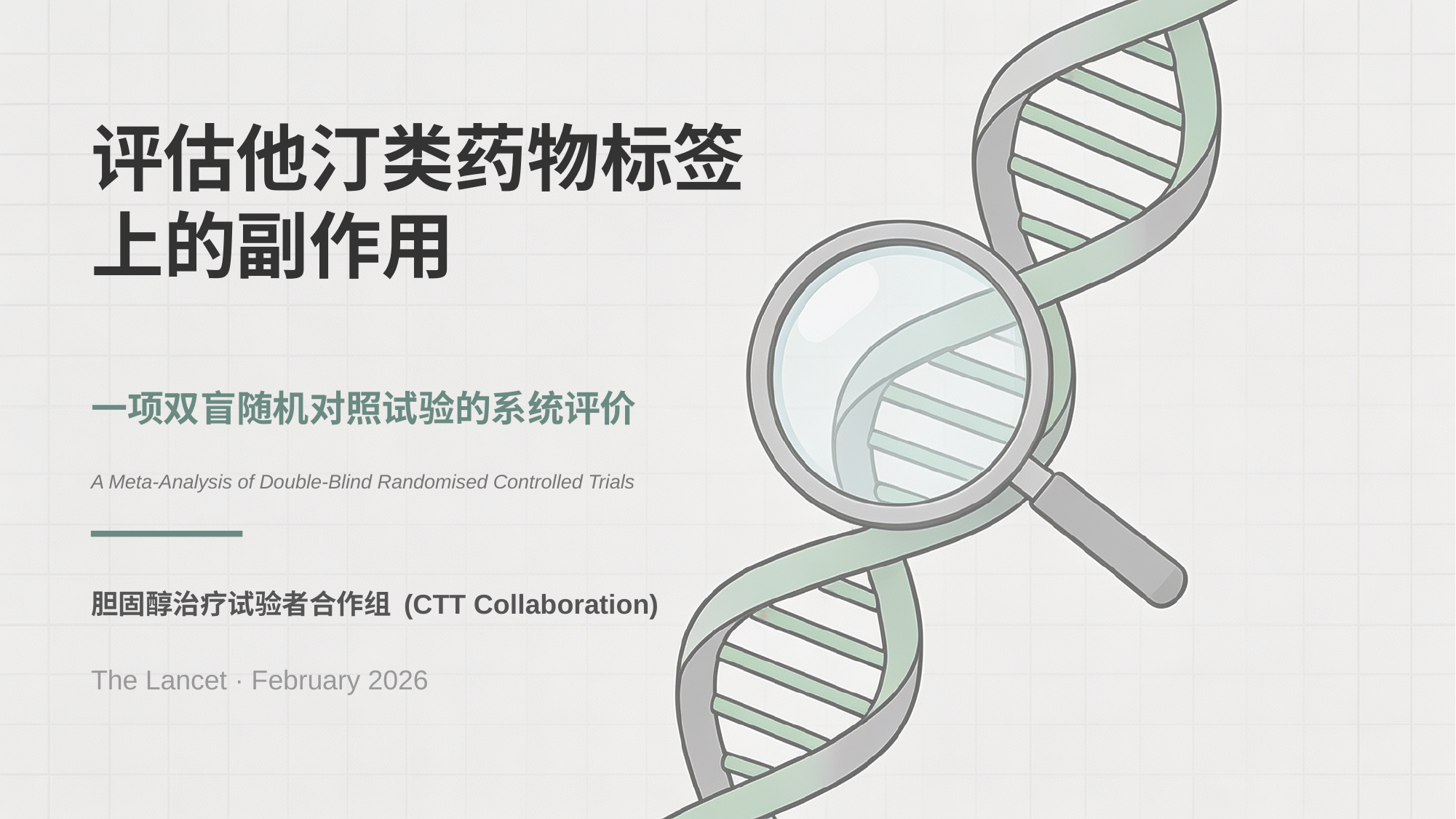

评估他汀类药物标签上的副作用
一项双盲随机对照试验的系统评价
A Meta-Analysis of Double-Blind Randomised Controlled Trials

胆固醇治疗试验者合作组 (CTT Collaboration)
The Lancet · February 2026